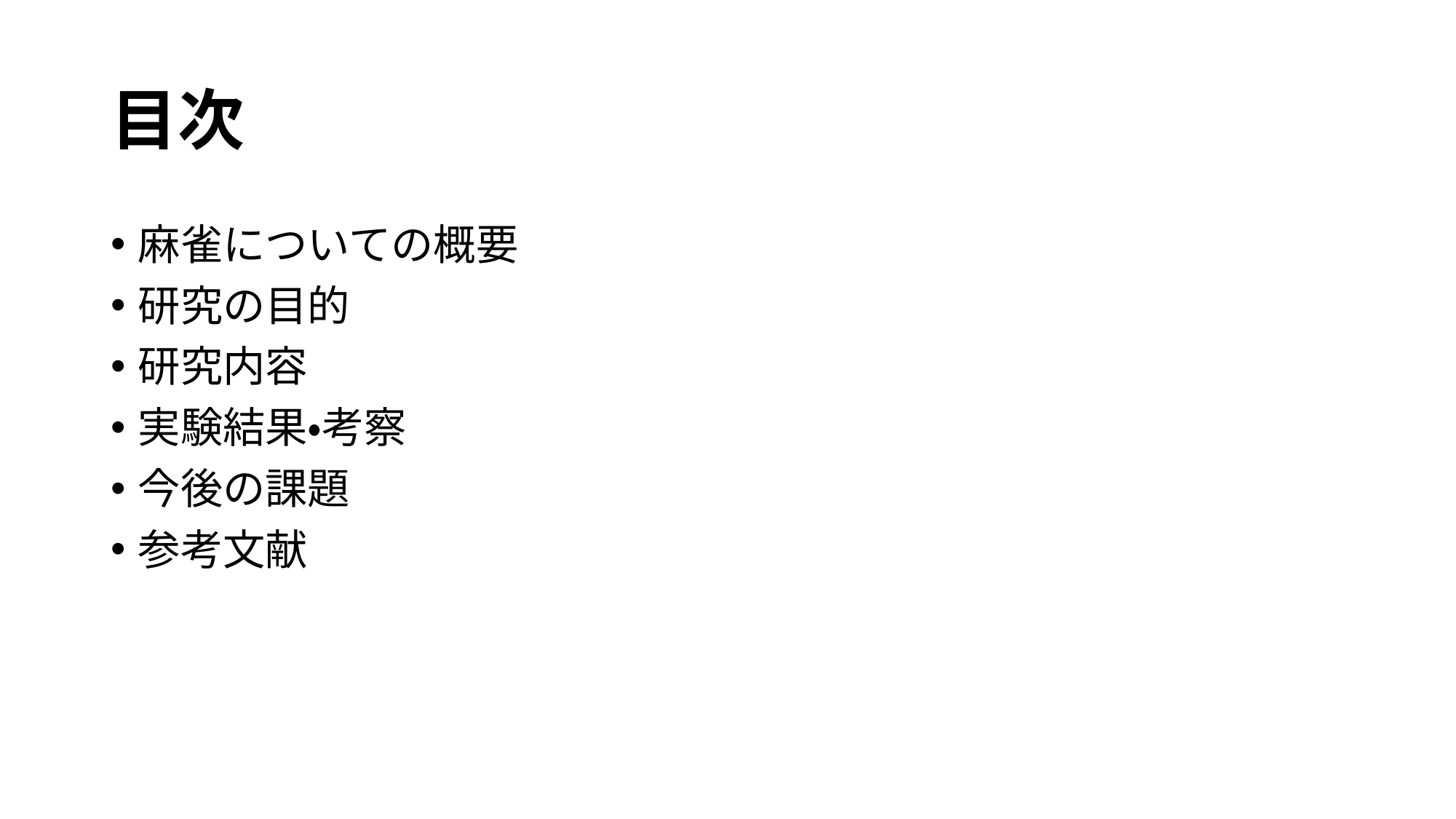

# 目次
麻雀についての概要
研究の目的
研究内容
実験結果・考察
今後の課題
参考文献